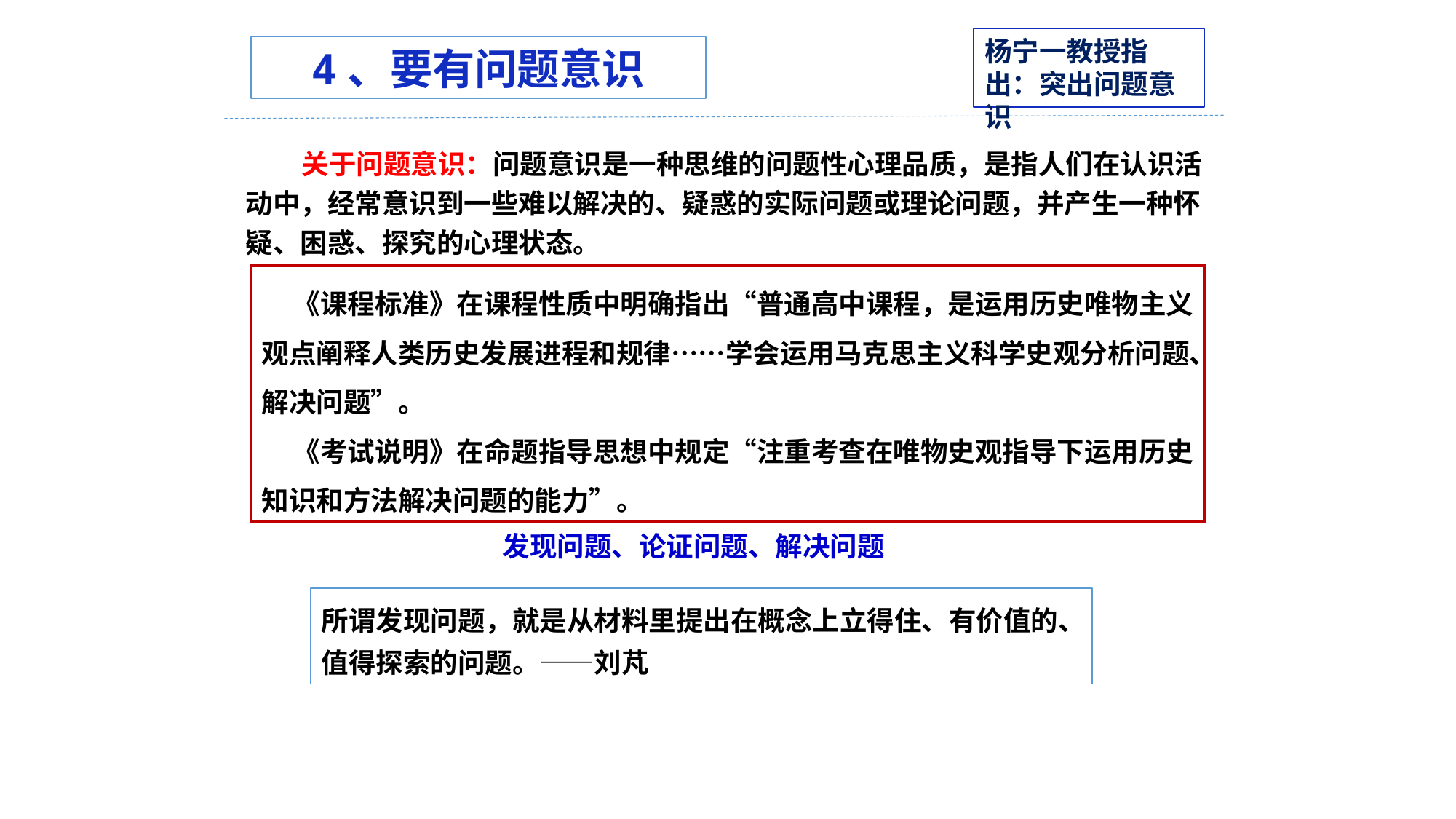

杨宁一教授指出：突出问题意识
4、要有问题意识
        关于问题意识：问题意识是一种思维的问题性心理品质，是指人们在认识活动中，经常意识到一些难以解决的、疑惑的实际问题或理论问题，并产生一种怀疑、困惑、探究的心理状态。
    《课程标准》在课程性质中明确指出“普通高中课程，是运用历史唯物主义观点阐释人类历史发展进程和规律……学会运用马克思主义科学史观分析问题、解决问题”。
    《考试说明》在命题指导思想中规定“注重考查在唯物史观指导下运用历史知识和方法解决问题的能力”。
   发现问题、论证问题、解决问题
所谓发现问题，就是从材料里提出在概念上立得住、有价值的、值得探索的问题。——刘芃